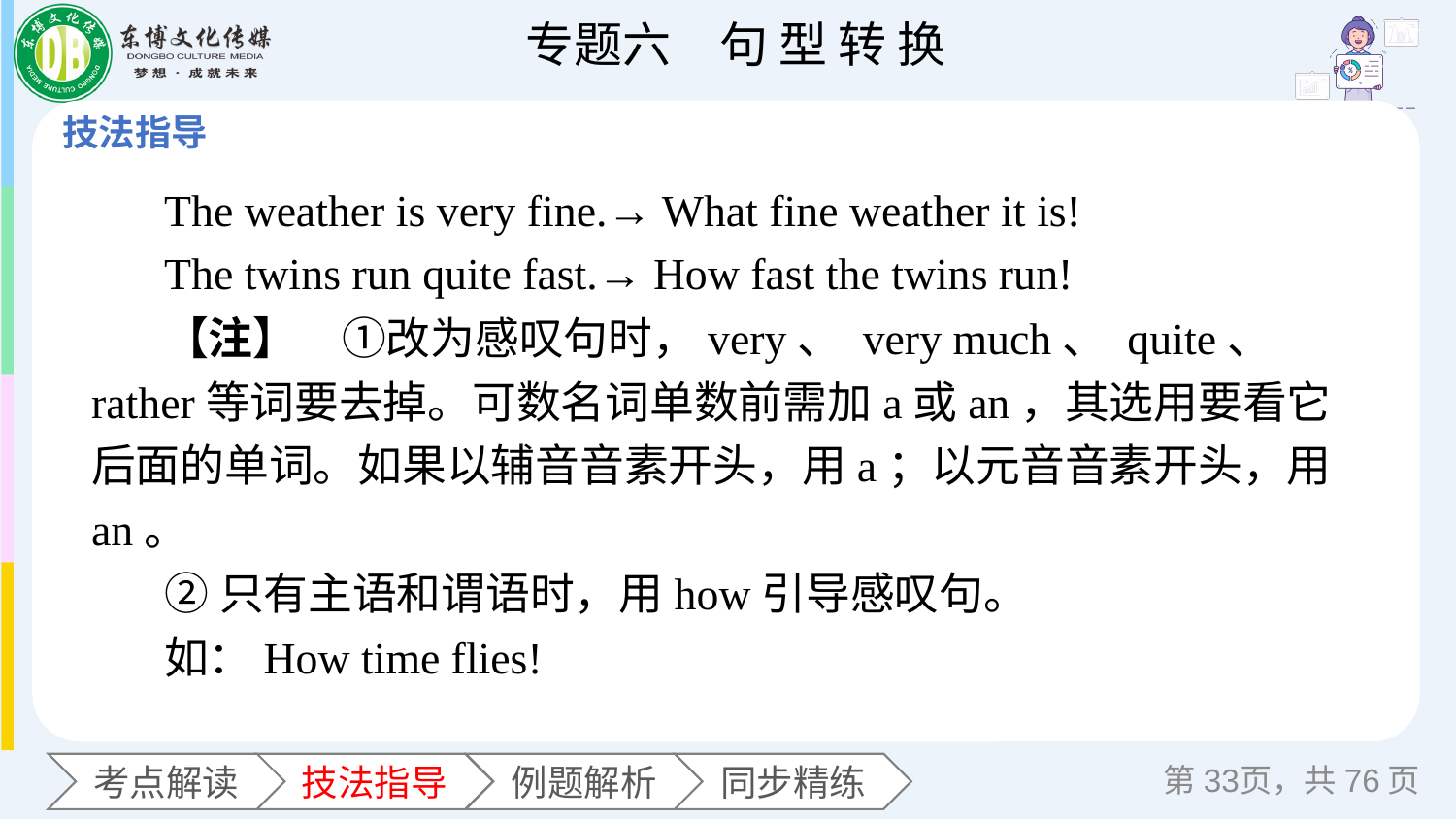

The weather is very fine.→ What fine weather it is!
The twins run quite fast.→ How fast the twins run!
【注】　①改为感叹句时，very、 very much、 quite、 rather等词要去掉。可数名词单数前需加a或an，其选用要看它后面的单词。如果以辅音音素开头，用a；以元音音素开头，用an。
②只有主语和谓语时，用how引导感叹句。
如：How time flies!
第33页，共76页